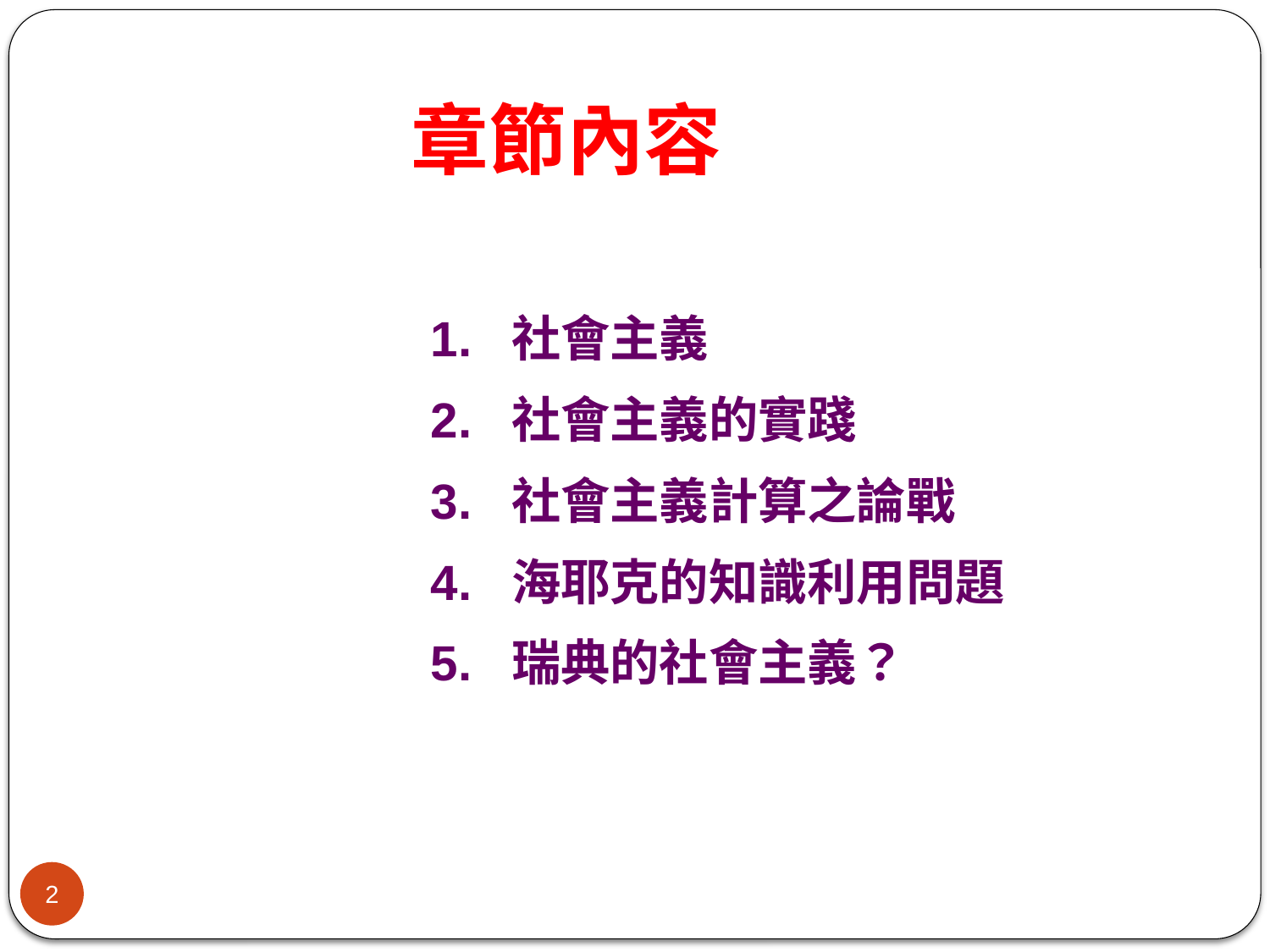

# 章節內容
1.  社會主義
2.  社會主義的實踐
3.  社會主義計算之論戰
4.  海耶克的知識利用問題
5.  瑞典的社會主義？
2